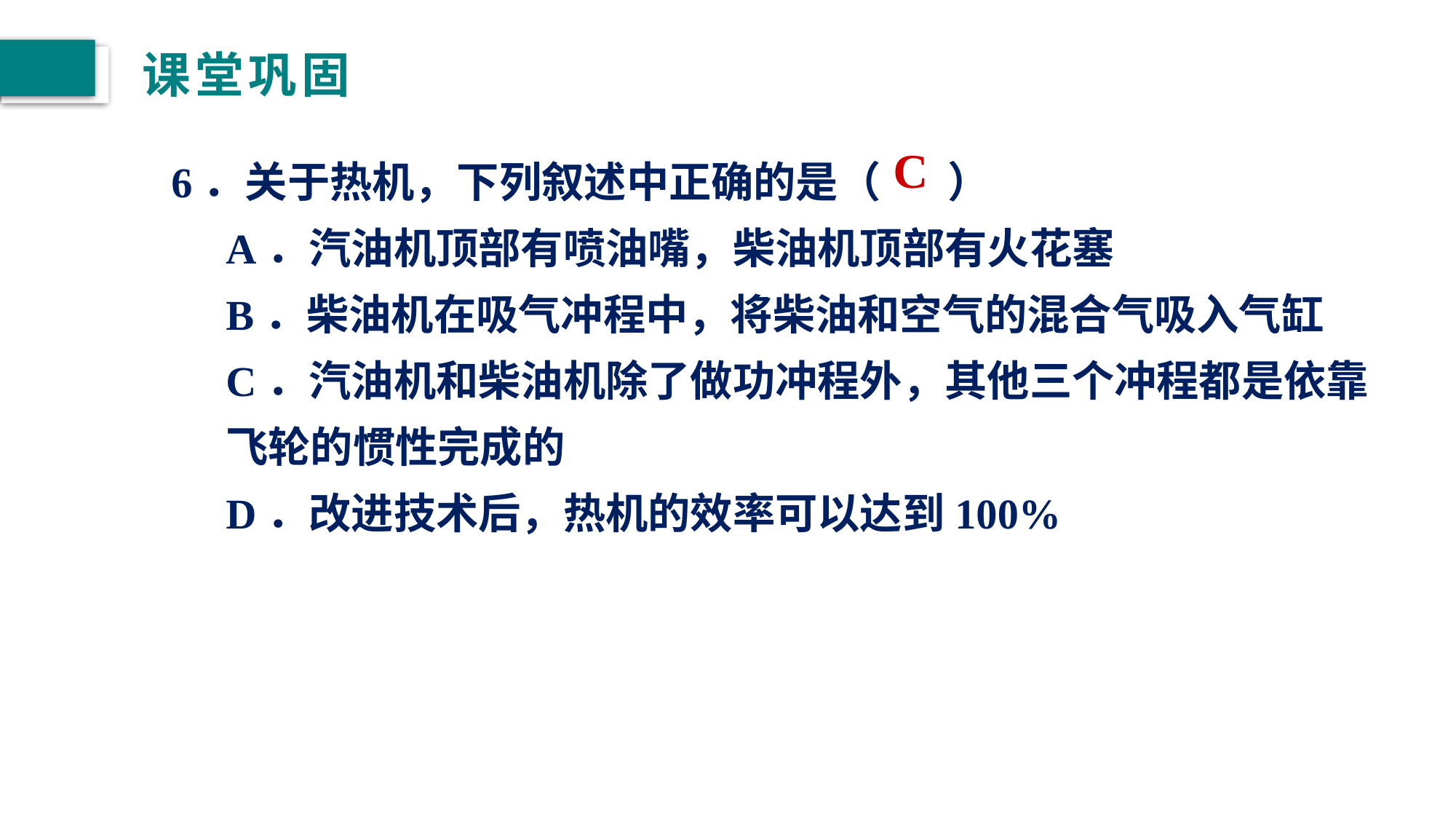

# 课堂巩固
6．关于热机，下列叙述中正确的是（       ）
A．汽油机顶部有喷油嘴，柴油机顶部有火花塞
B．柴油机在吸气冲程中，将柴油和空气的混合气吸入气缸C．汽油机和柴油机除了做功冲程外，其他三个冲程都是依靠飞轮的惯性完成的
D．改进技术后，热机的效率可以达到100%
C